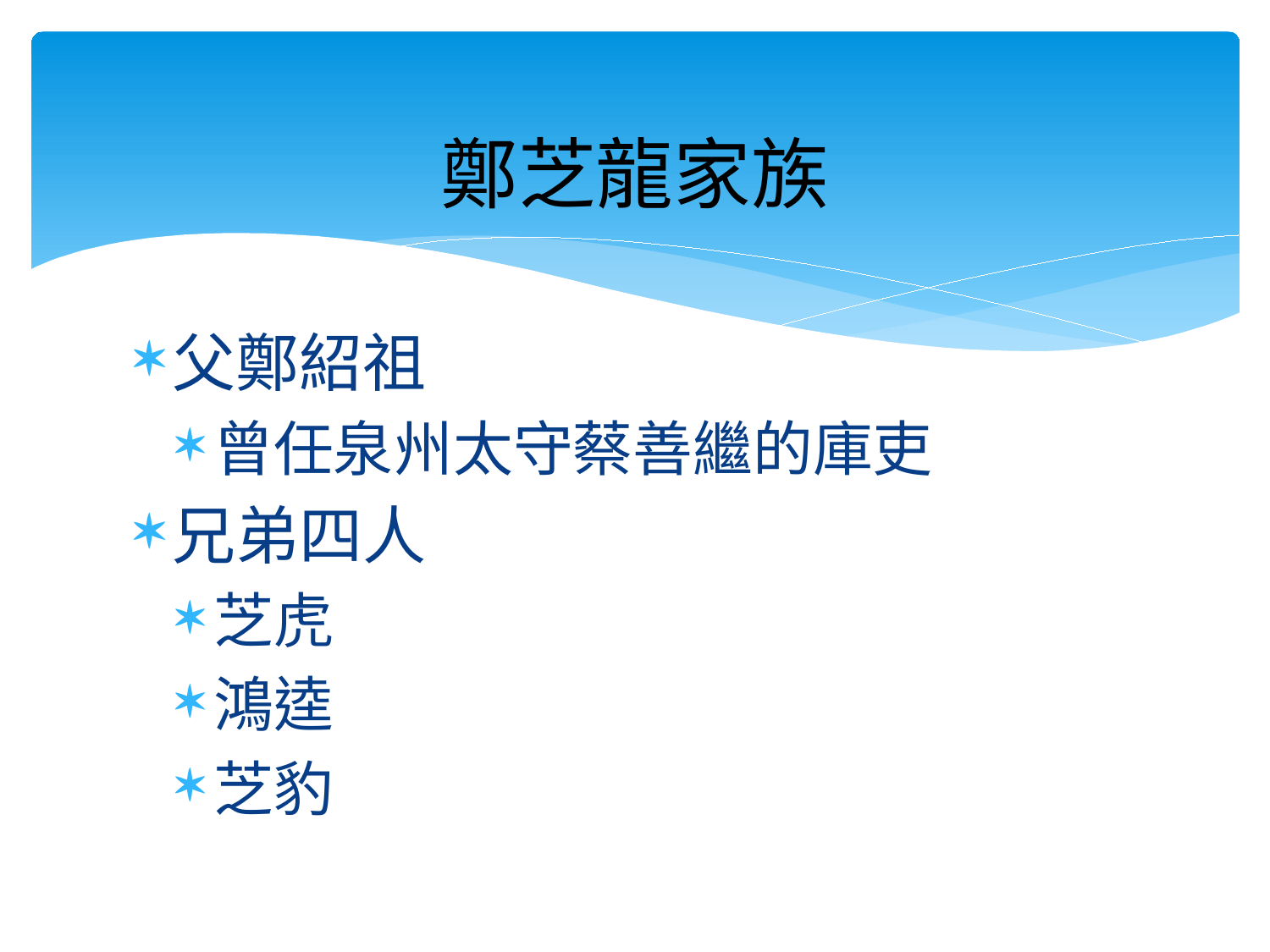

# 鄭芝龍家族
父鄭紹祖
曾任泉州太守蔡善繼的庫吏
兄弟四人
芝虎
鴻逵
芝豹